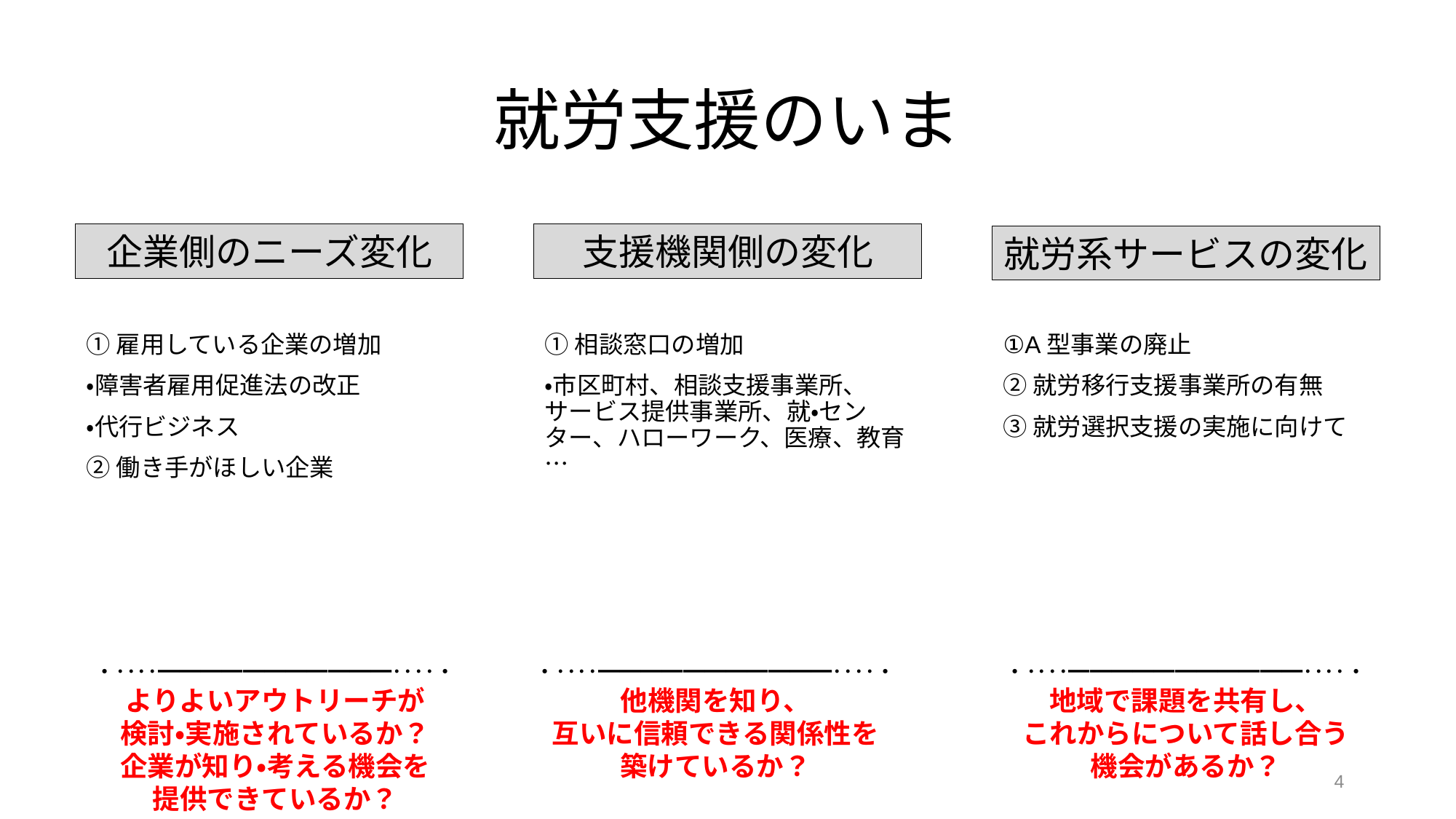

# 就労支援のいま
企業側のニーズ変化
支援機関側の変化
就労系サービスの変化
①相談窓口の増加
・市区町村、相談支援事業所、サービス提供事業所、就・センター、ハローワーク、医療、教育…
①A型事業の廃止
②就労移行支援事業所の有無
③就労選択支援の実施に向けて
①雇用している企業の増加
・障害者雇用促進法の改正
・代行ビジネス
②働き手がほしい企業
・････━━━━━━━━━━━････・
よりよいアウトリーチが
検討・実施されているか？
企業が知り・考える機会を
提供できているか？
・････━━━━━━━━━━━････・
他機関を知り、
互いに信頼できる関係性を
築けているか？
・････━━━━━━━━━━━････・
地域で課題を共有し、
これからについて話し合う
機会があるか？
4